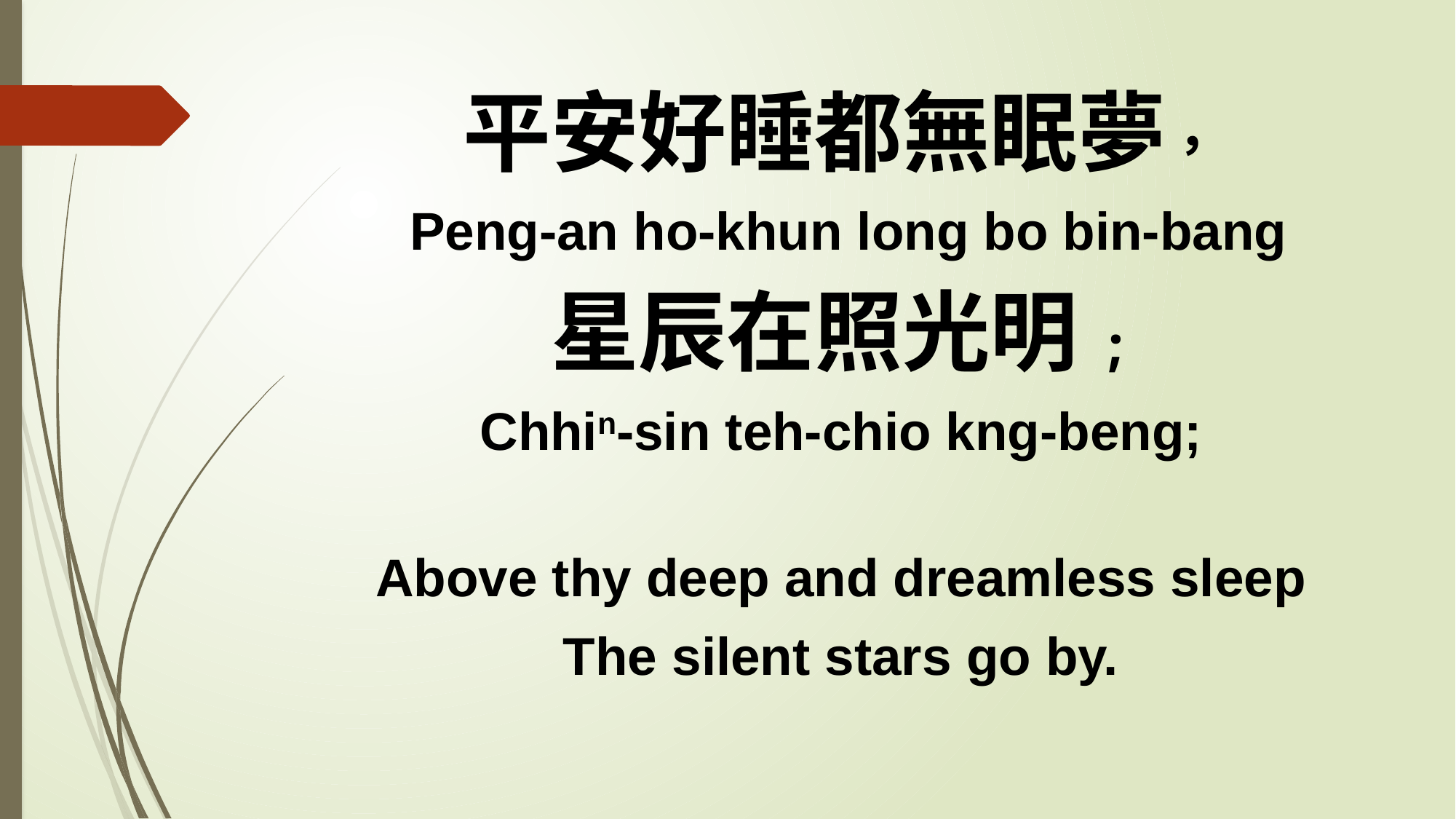

平安好睡都無眠夢，
 Peng-an ho-khun long bo bin-bang
星辰在照光明;
Chhin-sin teh-chio kng-beng;

Above thy deep and dreamless sleep
The silent stars go by.